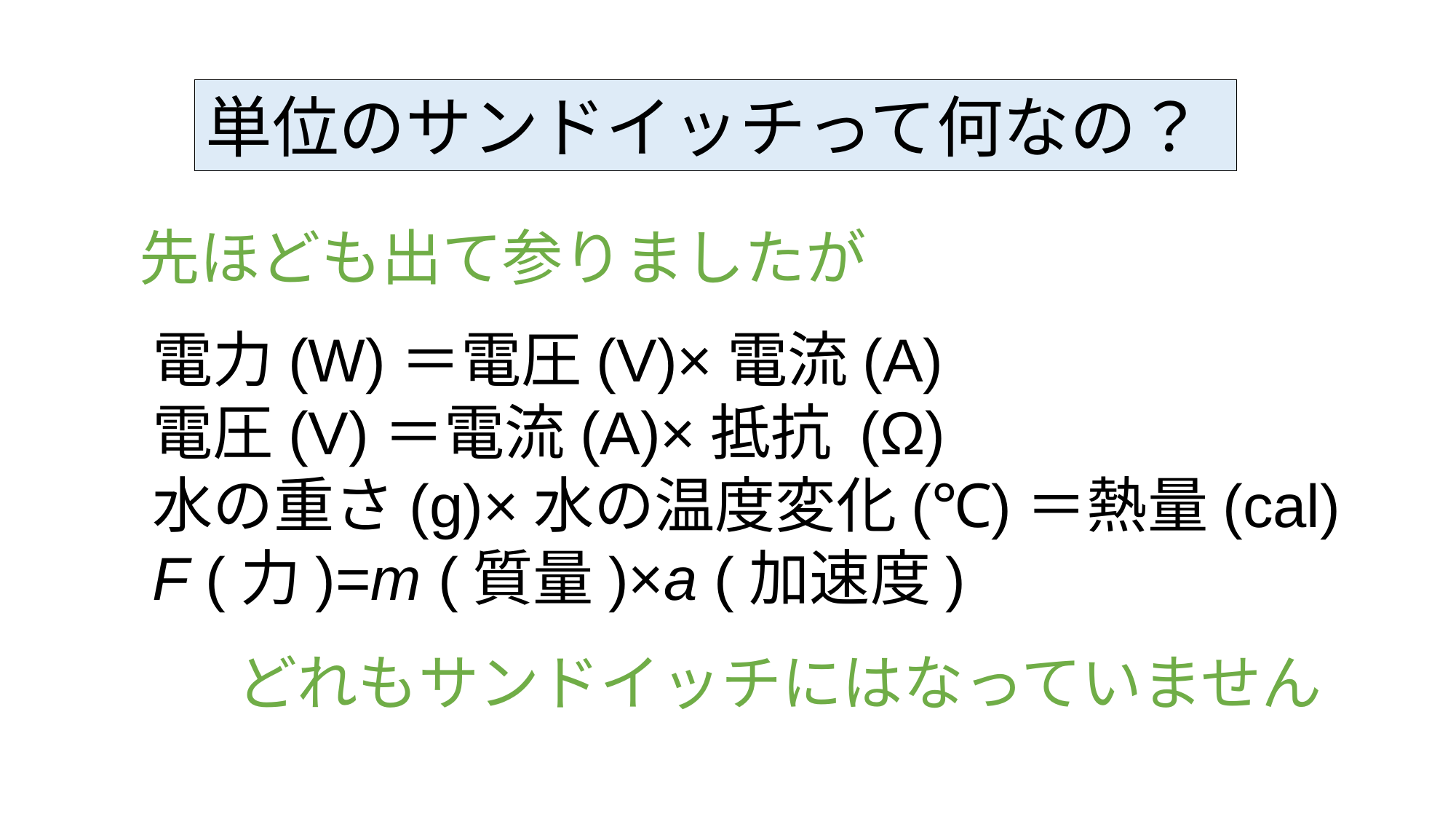

単位のサンドイッチって何なの？
先ほども出て参りましたが
電力(W)＝電圧(V)×電流(A)
電圧(V)＝電流(A)×抵抗 (Ω)
水の重さ(g)×水の温度変化(℃)＝熱量(cal)
F (力)=m (質量)×a (加速度)
どれもサンドイッチにはなっていません